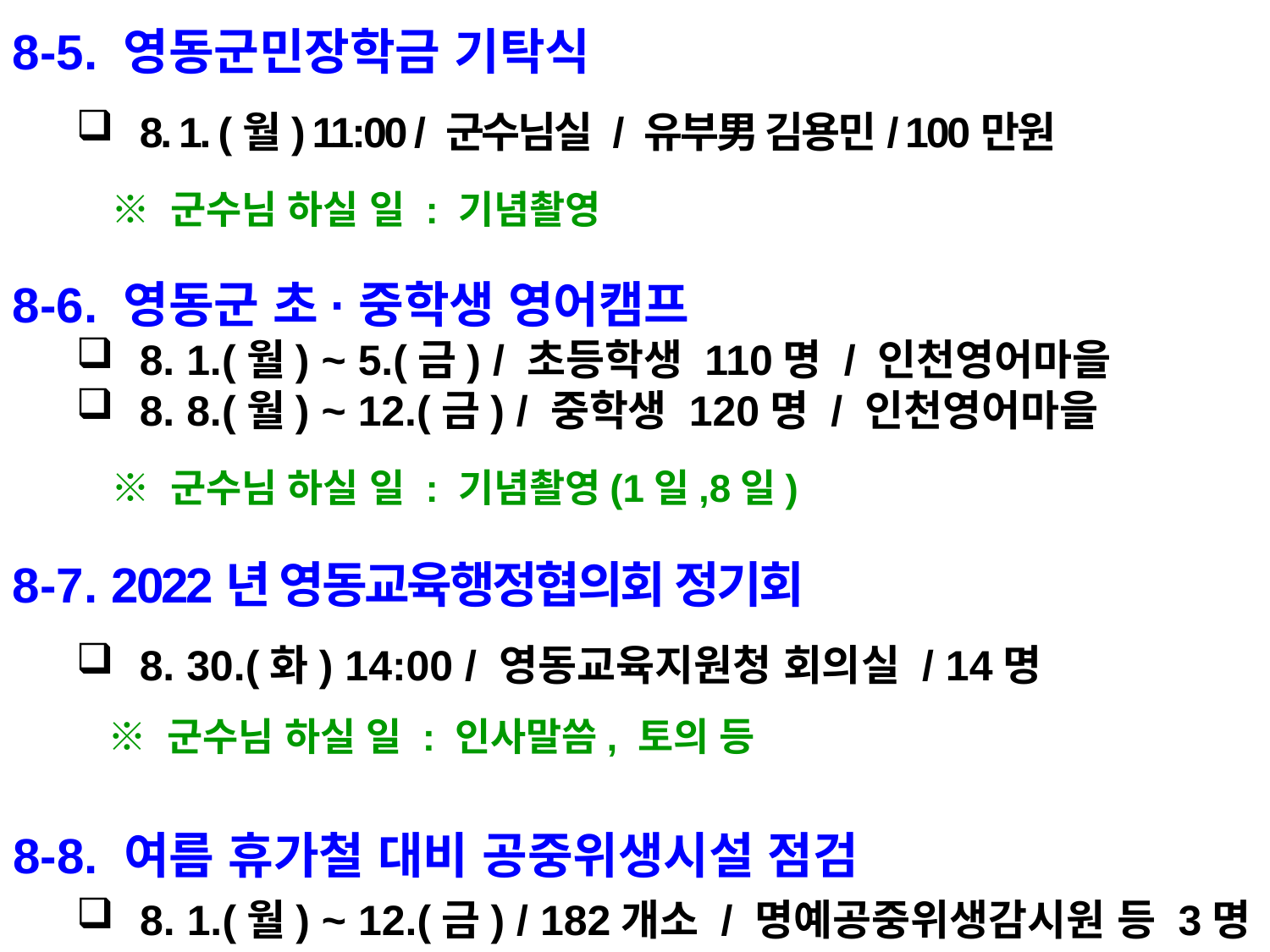

8-5. 영동군민장학금 기탁식
8. 1. (월) 11:00 / 군수님실 / 유부男 김용민/ 100만원
   ※ 군수님 하실 일 : 기념촬영
8-6. 영동군 초·중학생 영어캠프
8. 1.(월) ~ 5.(금) / 초등학생 110명 / 인천영어마을
8. 8.(월) ~ 12.(금) / 중학생 120명 / 인천영어마을
   ※ 군수님 하실 일 : 기념촬영(1일,8일)
8-7. 2022년 영동교육행정협의회 정기회
8. 30.(화) 14:00 / 영동교육지원청 회의실 / 14명
   ※ 군수님 하실 일 : 인사말씀, 토의 등
8-8. 여름 휴가철 대비 공중위생시설 점검
8. 1.(월) ~ 12.(금) / 182개소 / 명예공중위생감시원 등 3명